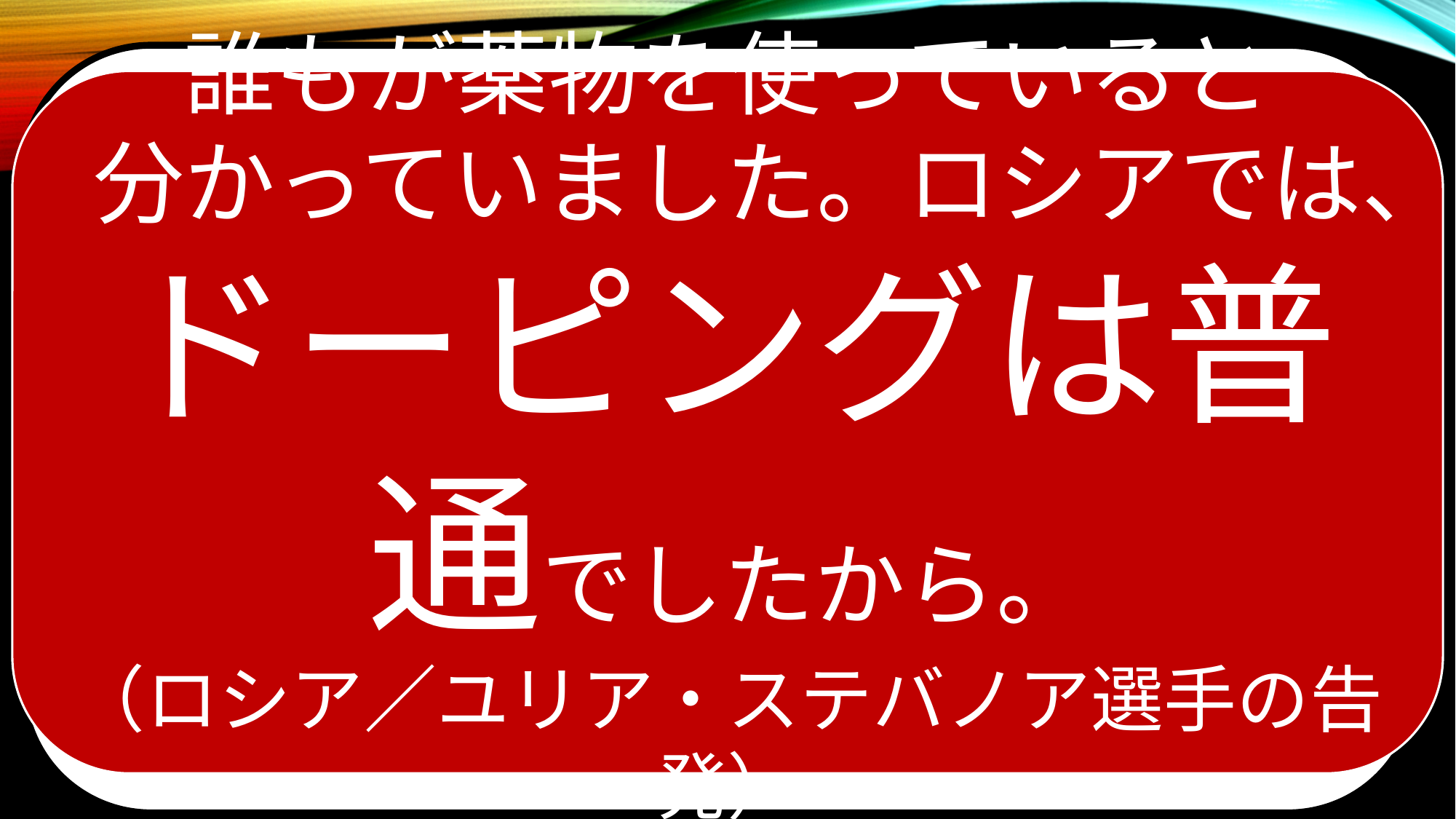

ユリア・ステバノワ選手が
ロシアの国家ぐるみのドーピングを告白するインタビューの画像
誰もが薬物を使っていると
分かっていました。ロシアでは、ドーピングは普通でしたから。
（ロシア／ユリア・ステバノア選手の告発）
#